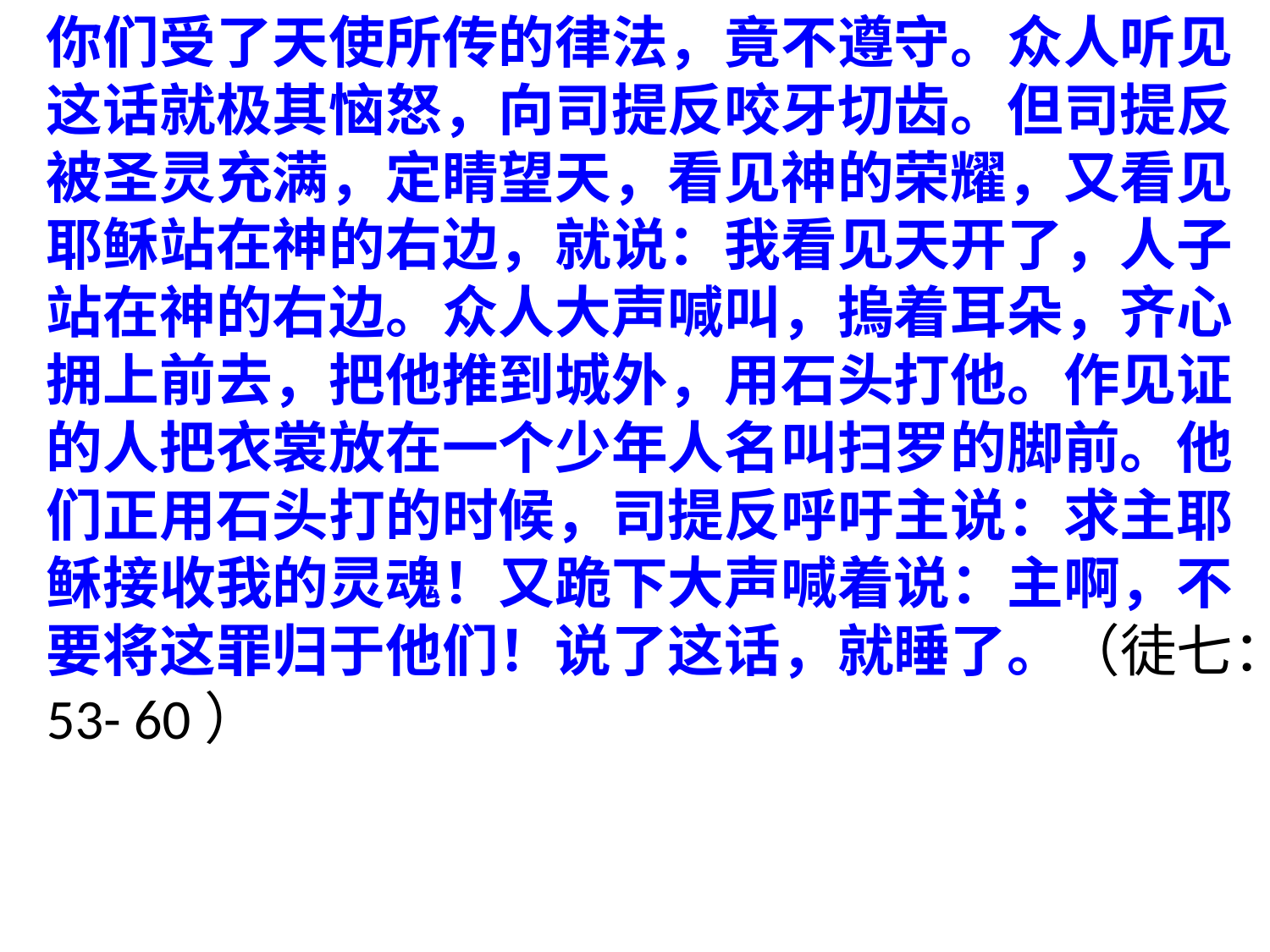

你们受了天使所传的律法，竟不遵守。众人听见这话就极其恼怒，向司提反咬牙切齿。但司提反被圣灵充满，定睛望天，看见神的荣耀，又看见耶稣站在神的右边，就说：我看见天开了，人子站在神的右边。众人大声喊叫，摀着耳朵，齐心拥上前去，把他推到城外，用石头打他。作见证的人把衣裳放在一个少年人名叫扫罗的脚前。他们正用石头打的时候，司提反呼吁主说：求主耶稣接收我的灵魂！又跪下大声喊着说：主啊，不要将这罪归于他们！说了这话，就睡了。（徒七：53- 60）